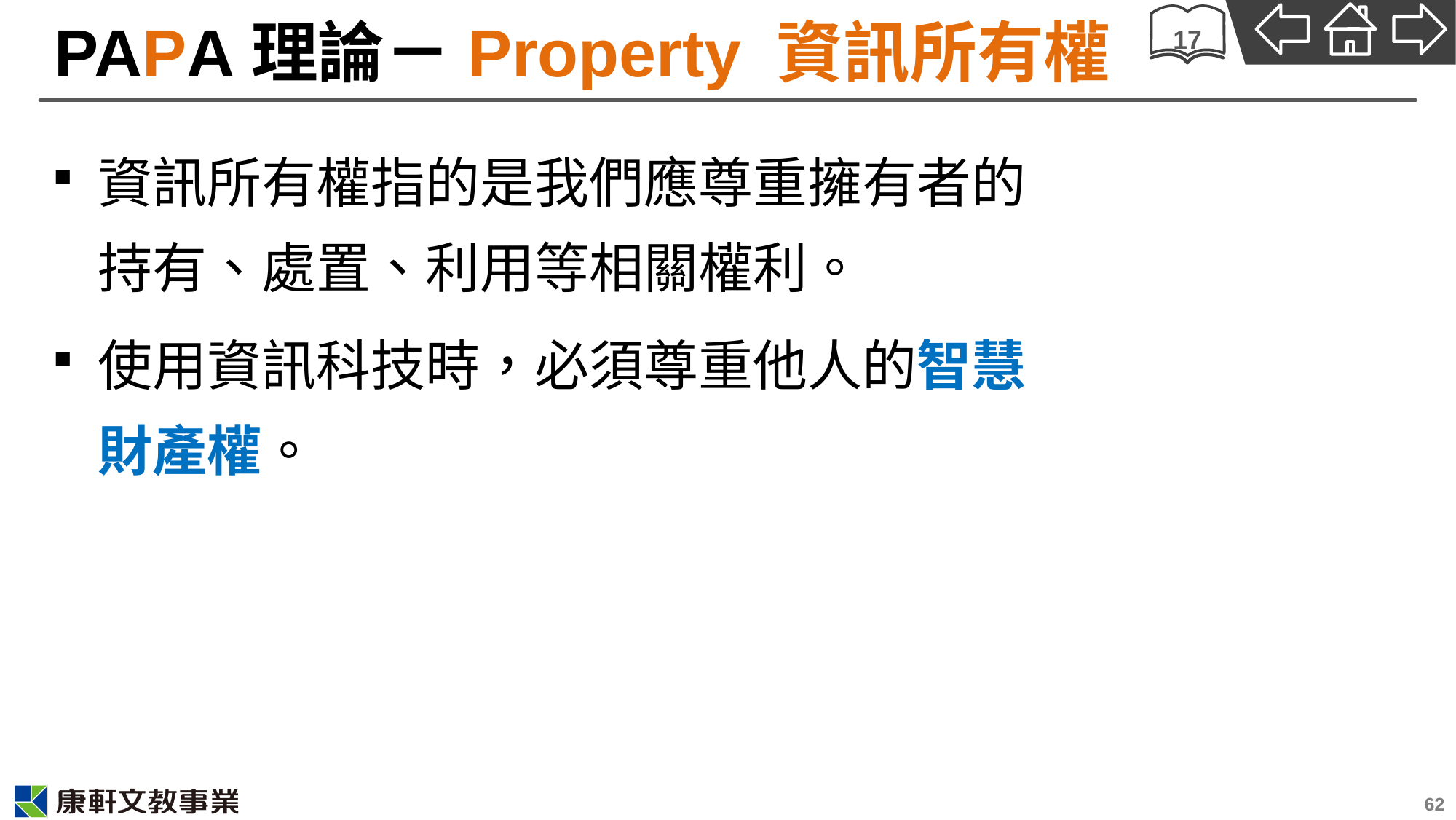

# PAPA理論－Property 資訊所有權
17
資訊所有權指的是我們應尊重擁有者的持有、處置、利用等相關權利。
使用資訊科技時，必須尊重他人的智慧財產權。
62